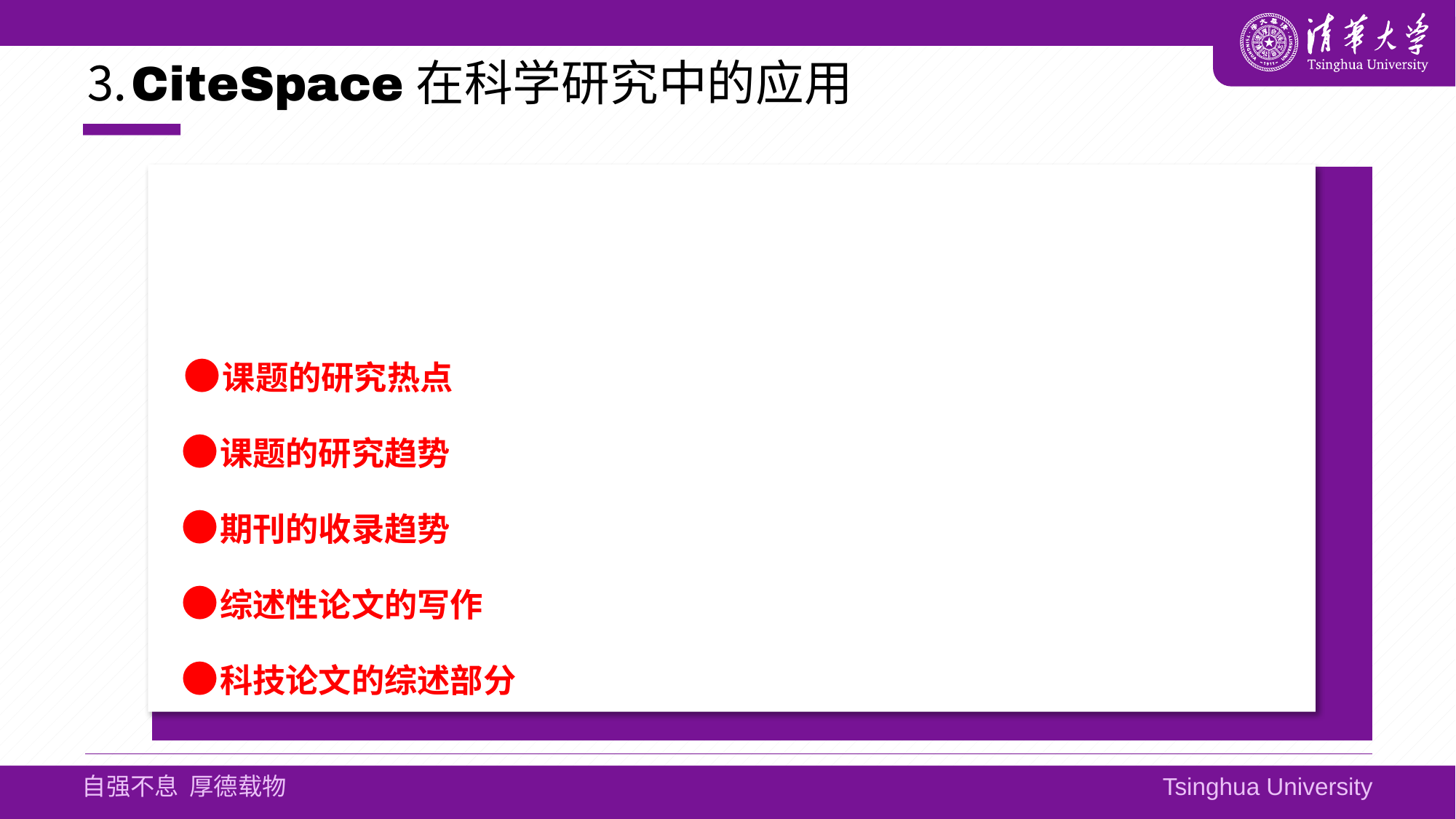

# ⒊CiteSpace在科学研究中的应用

   ●课题的研究热点
   ●课题的研究趋势
   ●期刊的收录趋势
   ●综述性论文的写作
   ●科技论文的综述部分